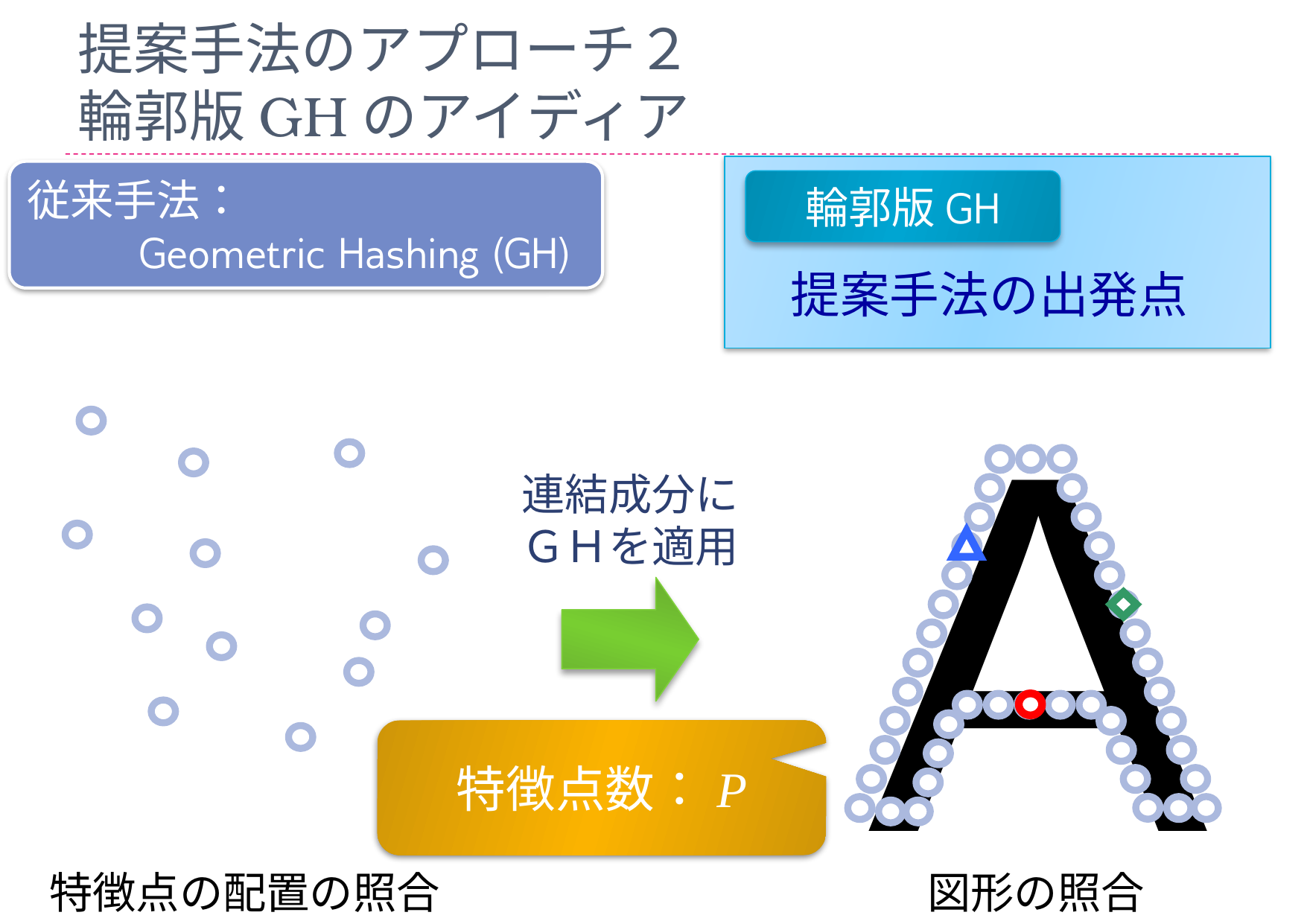

# 提案手法のアプローチ２ 輪郭版GHのアイディア

従来手法：
	Geometric Hashing (GH)
輪郭版GH
提案手法の出発点
A

連結成分に
ＧＨを適用

特徴点数：P

特徴点の配置の照合
図形の照合